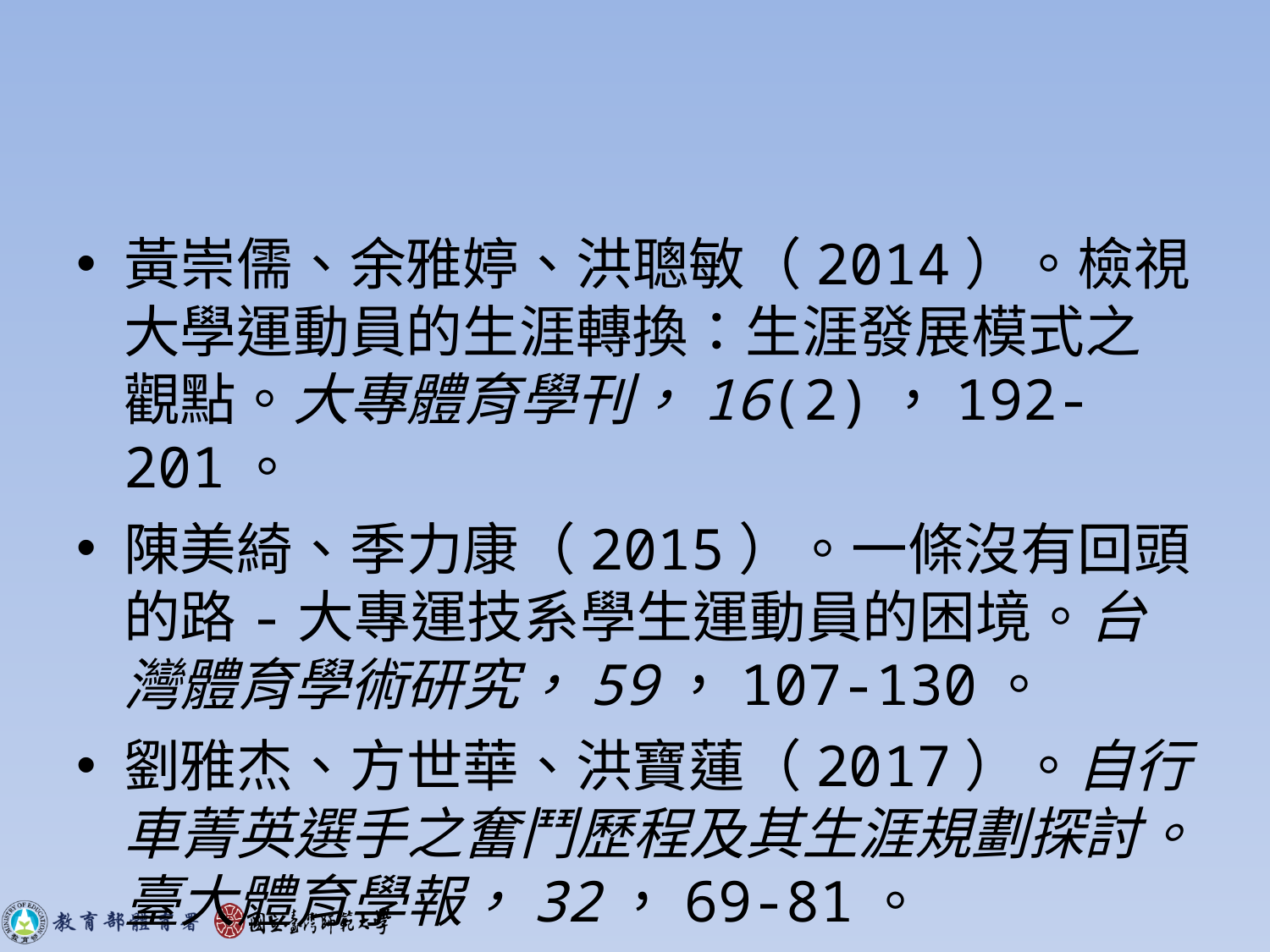

#
黃崇儒、余雅婷、洪聰敏（2014）。檢視大學運動員的生涯轉換：生涯發展模式之觀點。大專體育學刊，16(2)，192-201。
陳美綺、季力康（2015）。一條沒有回頭的路-大專運技系學生運動員的困境。台灣體育學術研究，59，107-130。
劉雅杰、方世華、洪寶蓮（2017）。自行車菁英選手之奮鬥歷程及其生涯規劃探討。臺大體育學報，32，69-81。